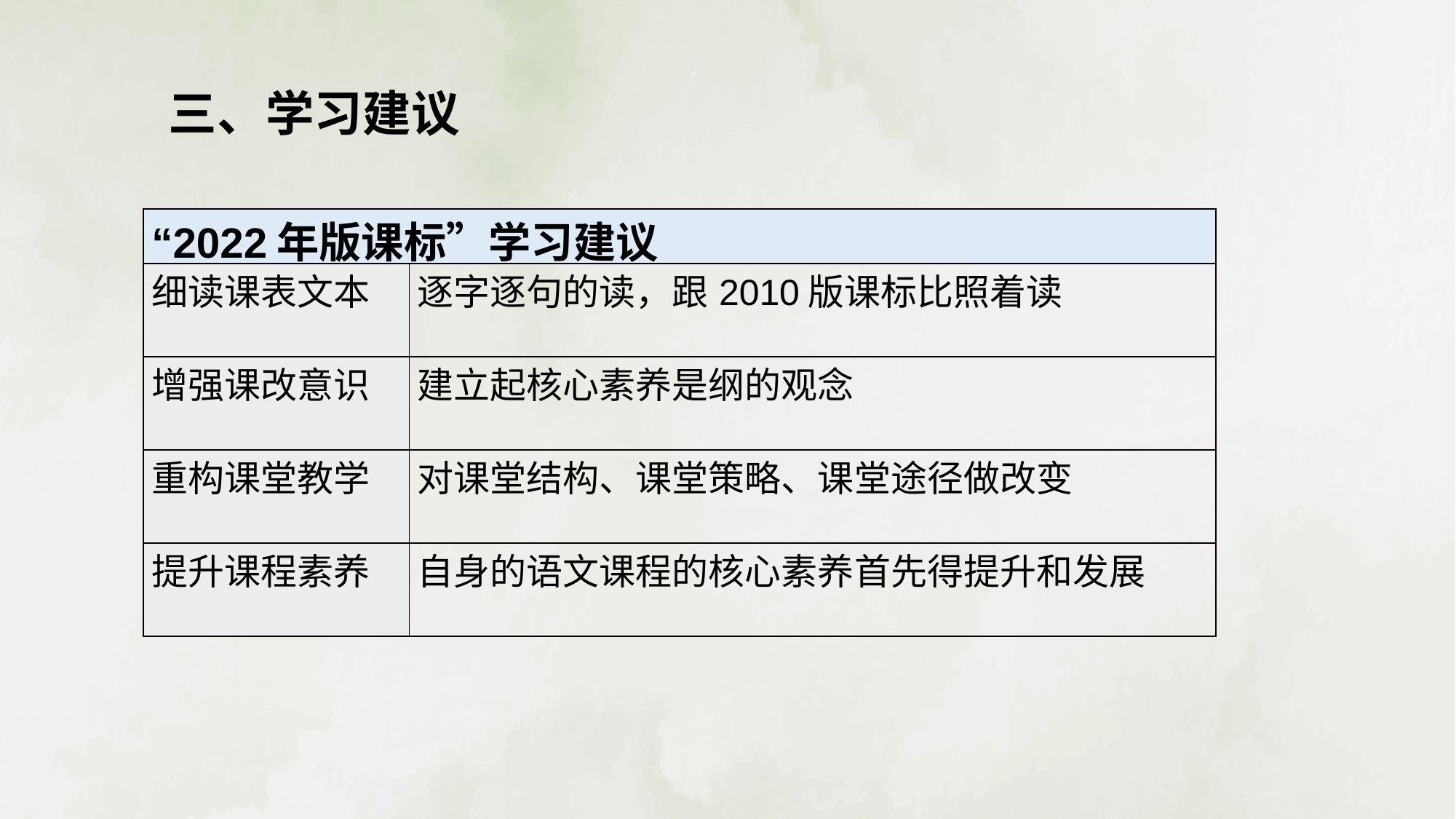

三、学习建议
| “2022年版课标”学习建议 |  |
| --- | --- |
| 细读课表文本 | 逐字逐句的读，跟2010版课标比照着读 |
| 增强课改意识 | 建立起核心素养是纲的观念 |
| 重构课堂教学 | 对课堂结构、课堂策略、课堂途径做改变 |
| 提升课程素养 | 自身的语文课程的核心素养首先得提升和发展 |